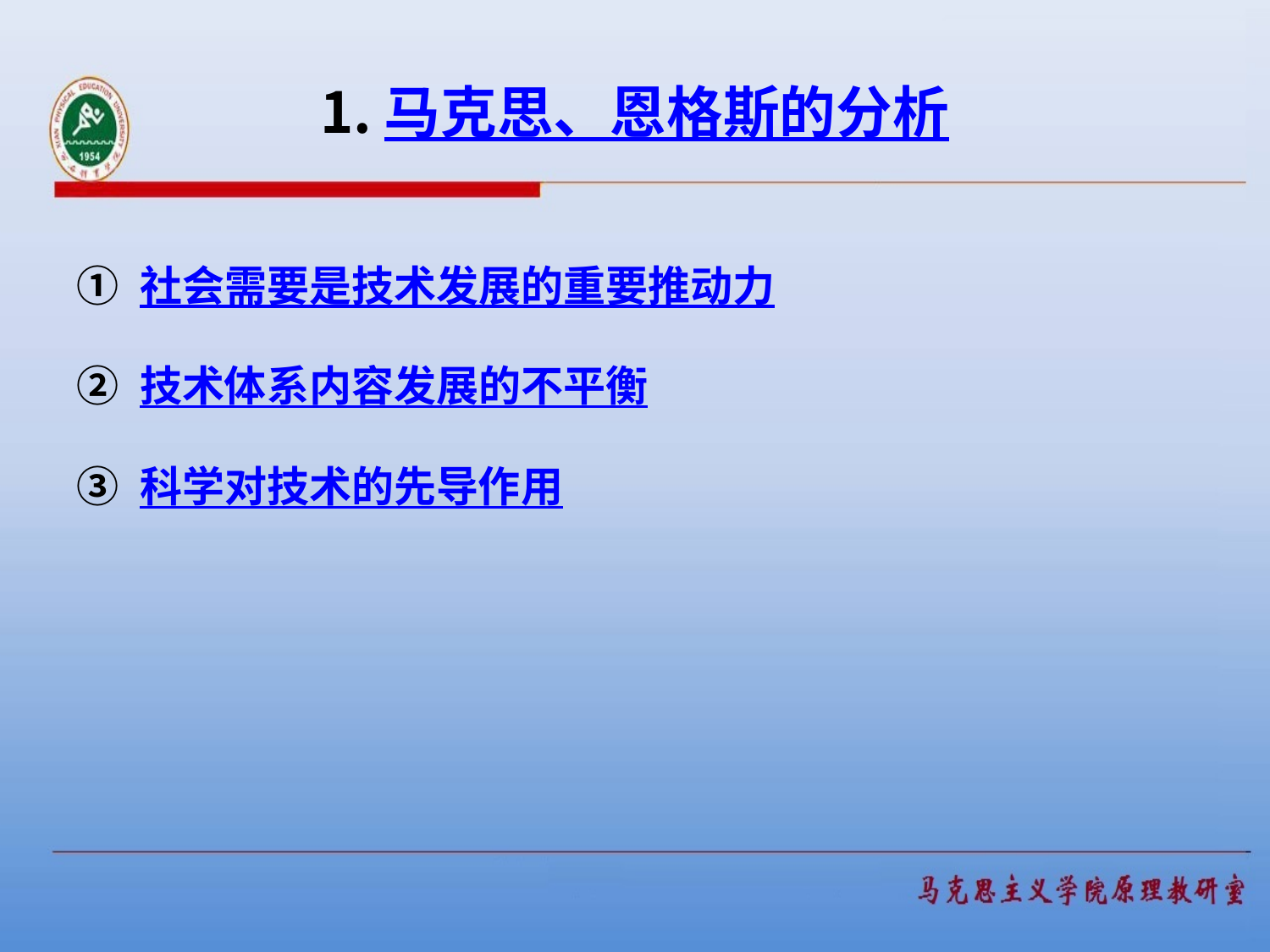

# 马克思、恩格斯的分析
社会需要是技术发展的重要推动力
技术体系内容发展的不平衡
科学对技术的先导作用